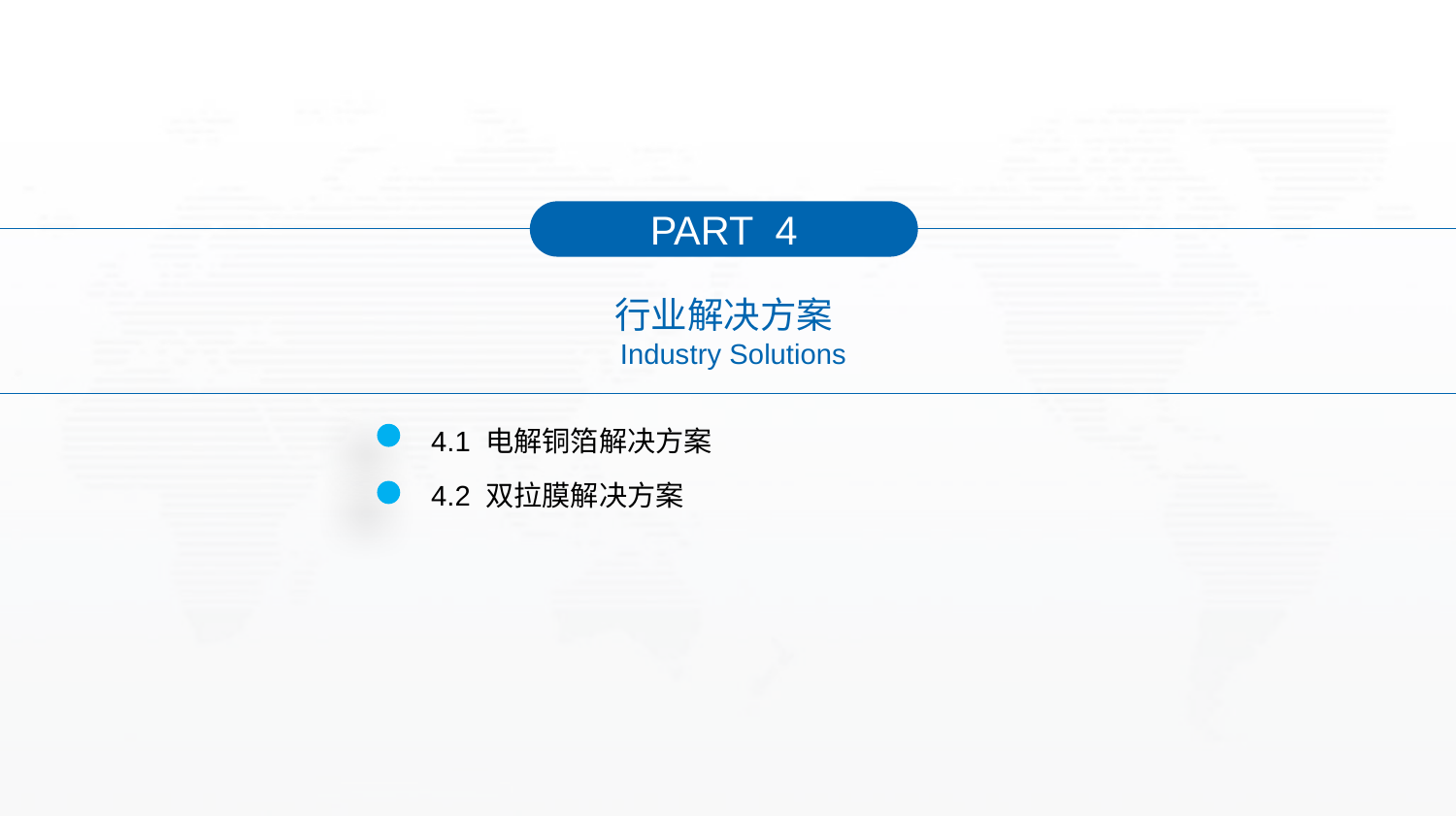

PART  4
行业解决方案
   Industry Solutions
4.1 电解铜箔解决方案

4.2 双拉膜解决方案

61